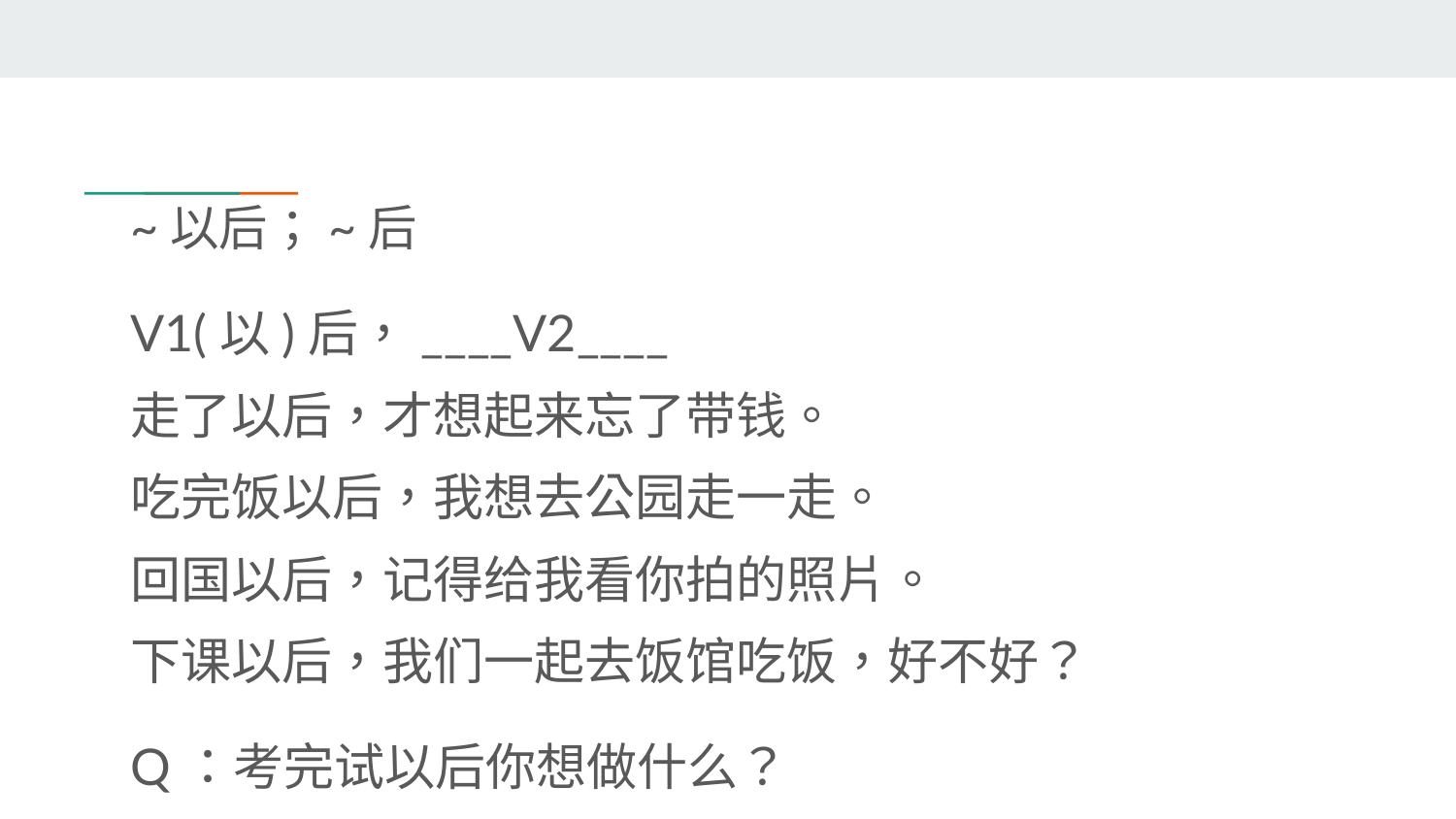

# ~以后；~后

V1(以)后，____V2____
走了以后，才想起来忘了带钱。
吃完饭以后，我想去公园走一走。
回国以后，记得给我看你拍的照片。
下课以后，我们一起去饭馆吃饭，好不好？
Q：考完试以后你想做什么？